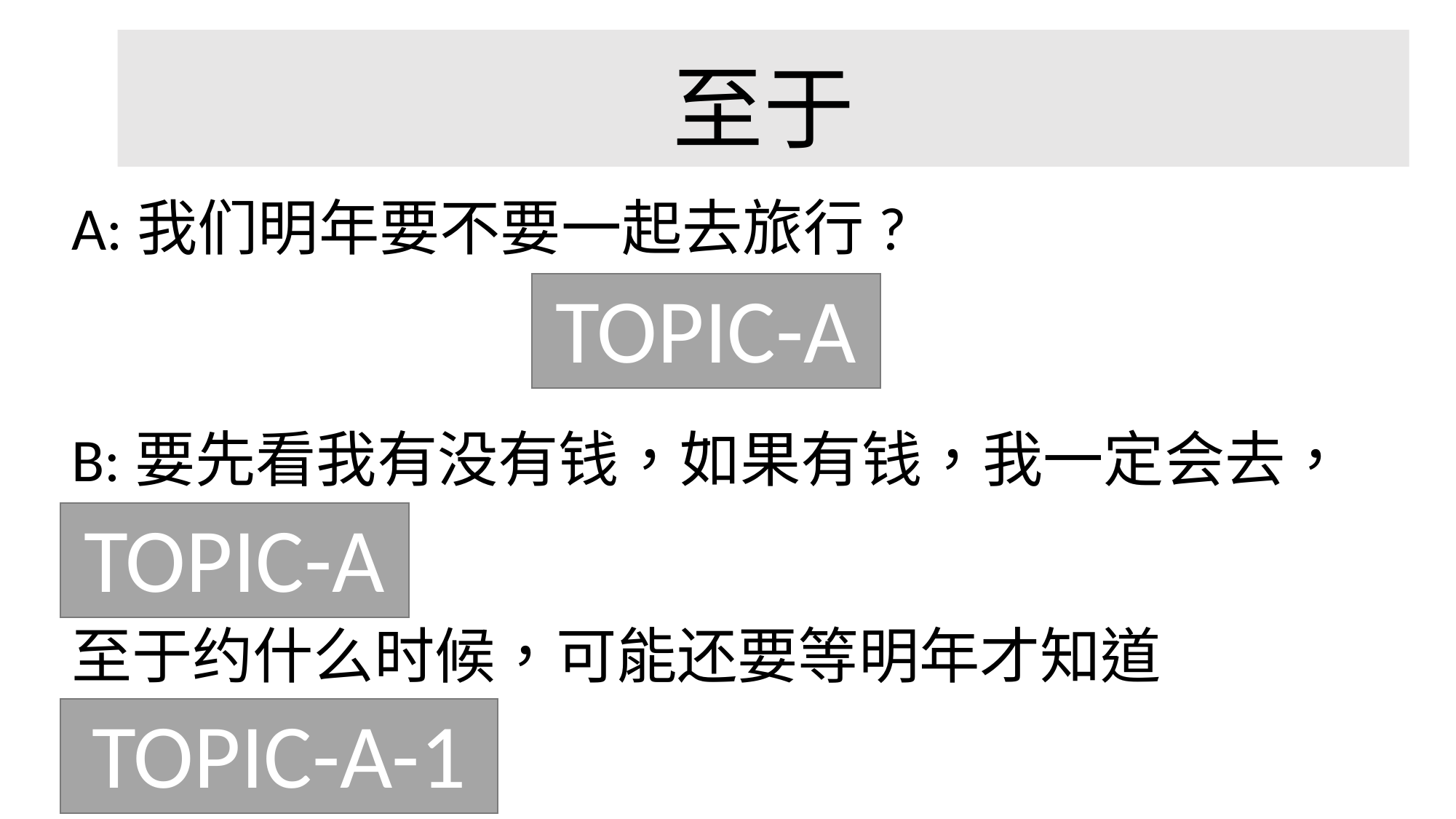

至于
A:我们明年要不要一起去旅行?
# TOPIC-A
B:要先看我有没有钱，如果有钱，我一定会去，

至于约什么时候，可能还要等明年才知道
TOPIC-A
TOPIC-A-1